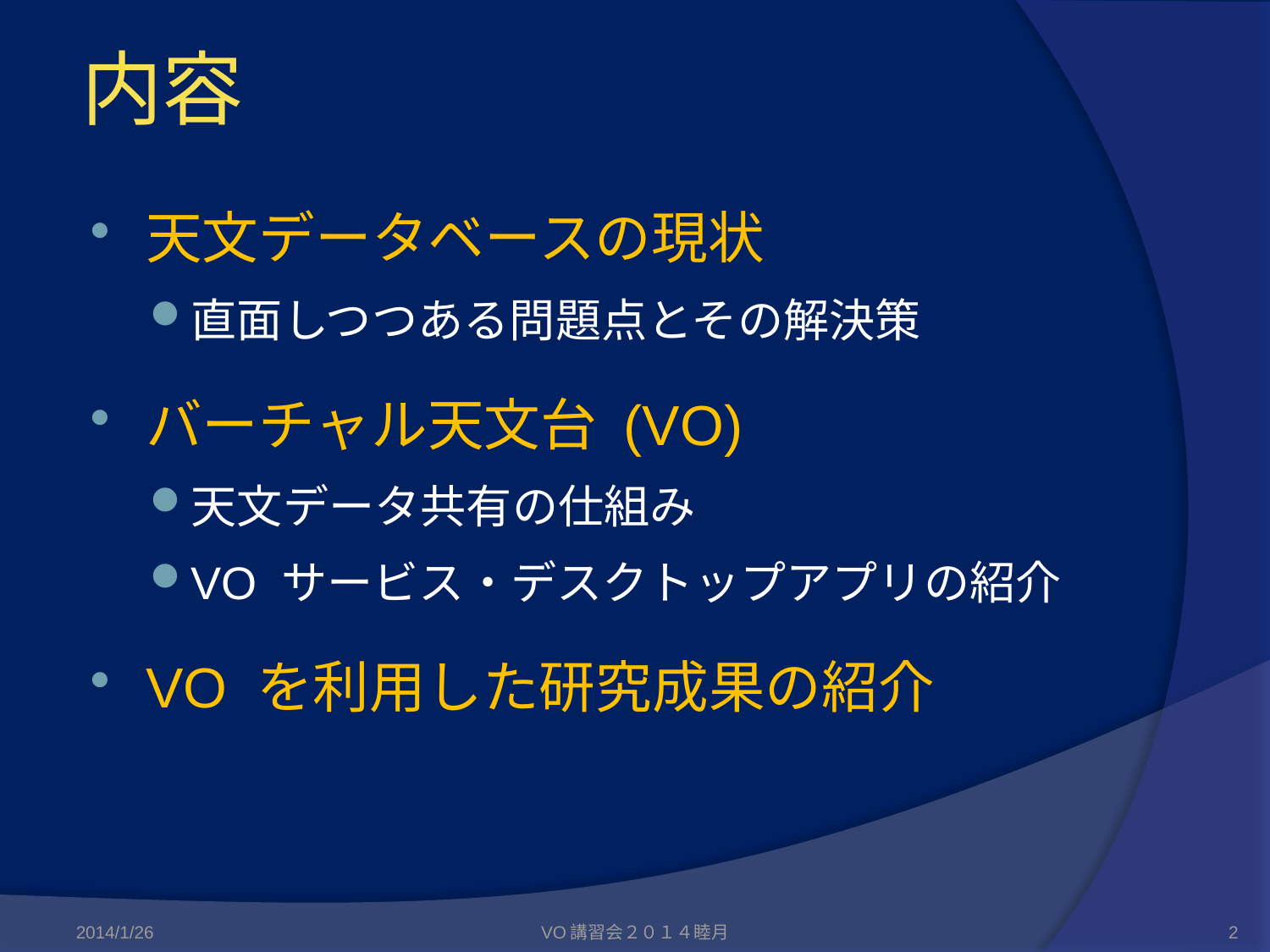

# 内容
天文データベースの現状
直面しつつある問題点とその解決策
バーチャル天文台 (VO)
天文データ共有の仕組み
VO サービス・デスクトップアプリの紹介
VO を利用した研究成果の紹介
2014/1/26
VO講習会２０１４睦月
2